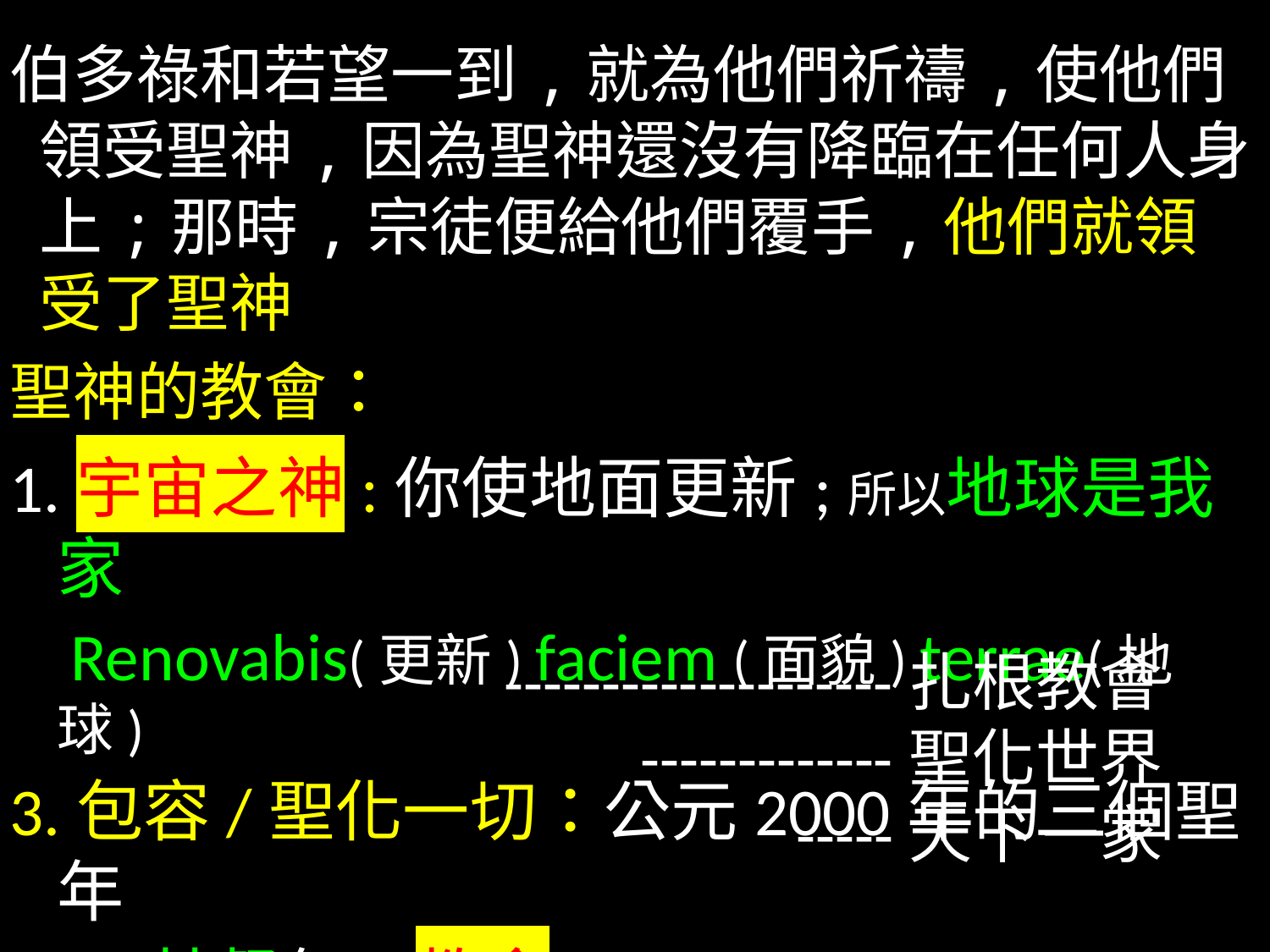

伯多祿和若望一到,就為他們祈禱,使他們領受聖神,因為聖神還沒有降臨在任何人身上;那時,宗徒便給他們覆手,他們就領受了聖神
聖神的教會：
1.宇宙之神:你使地面更新;所以地球是我家
    Renovabis(更新) faciem (面貌) terrae(地球)
3.包容/聖化一切：公元2000年的三個聖年
        基督年：教會
                 聖神年：宇宙
                          聖父年：天家
--------------------扎根教會
-------------聖化世界
-----天下一家